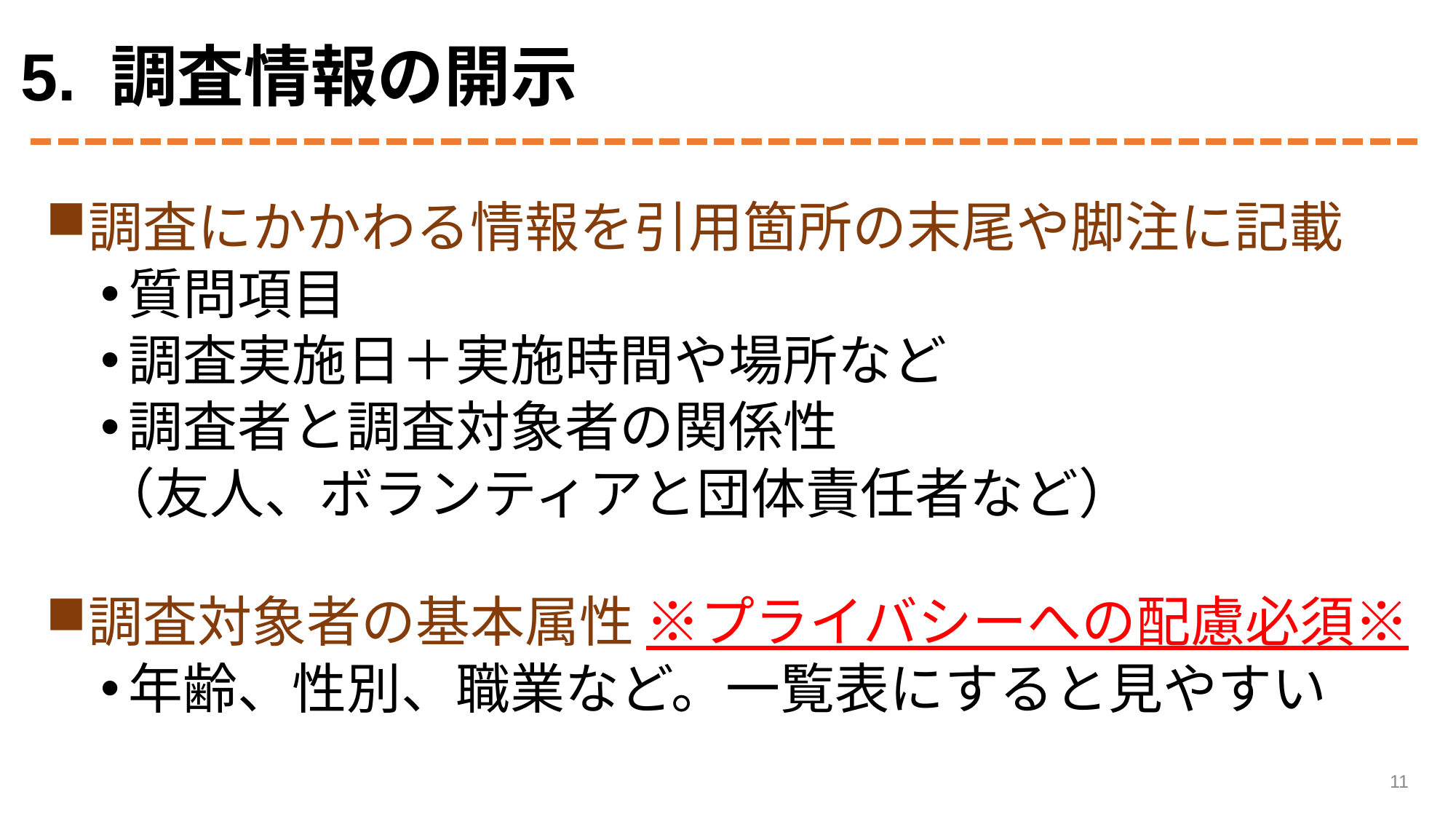

# 5. 調査情報の開示
調査にかかわる情報を引用箇所の末尾や脚注に記載
質問項目
調査実施日＋実施時間や場所など
調査者と調査対象者の関係性
（友人、ボランティアと団体責任者など）

調査対象者の基本属性 ※プライバシーへの配慮必須※
年齢、性別、職業など。一覧表にすると見やすい

11